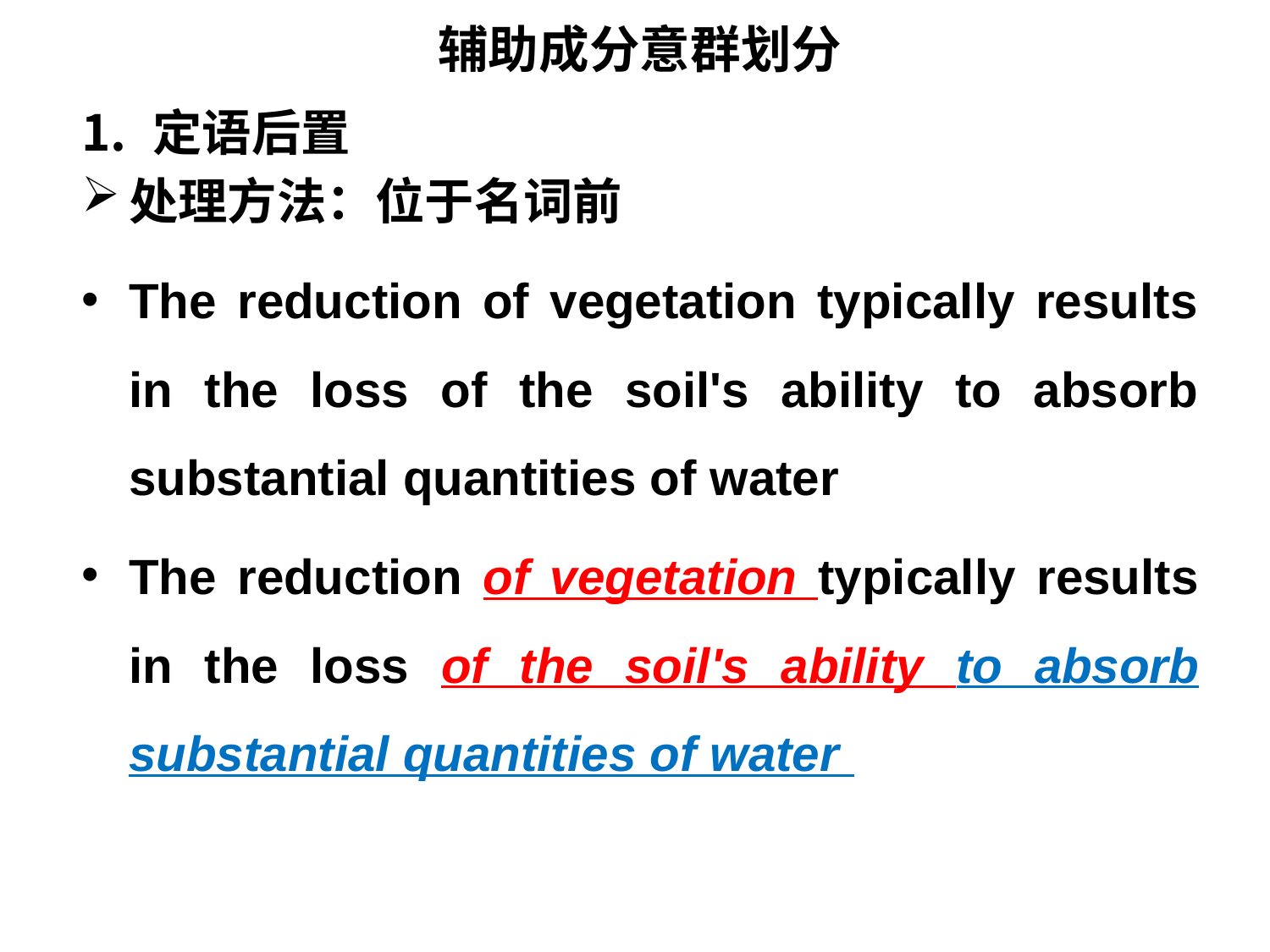

辅助成分意群划分
定语后置
处理方法：位于名词前
The reduction of vegetation typically results in the loss of the soil's ability to absorb substantial quantities of water
The reduction of vegetation typically results in the loss of the soil's ability to absorb substantial quantities of water